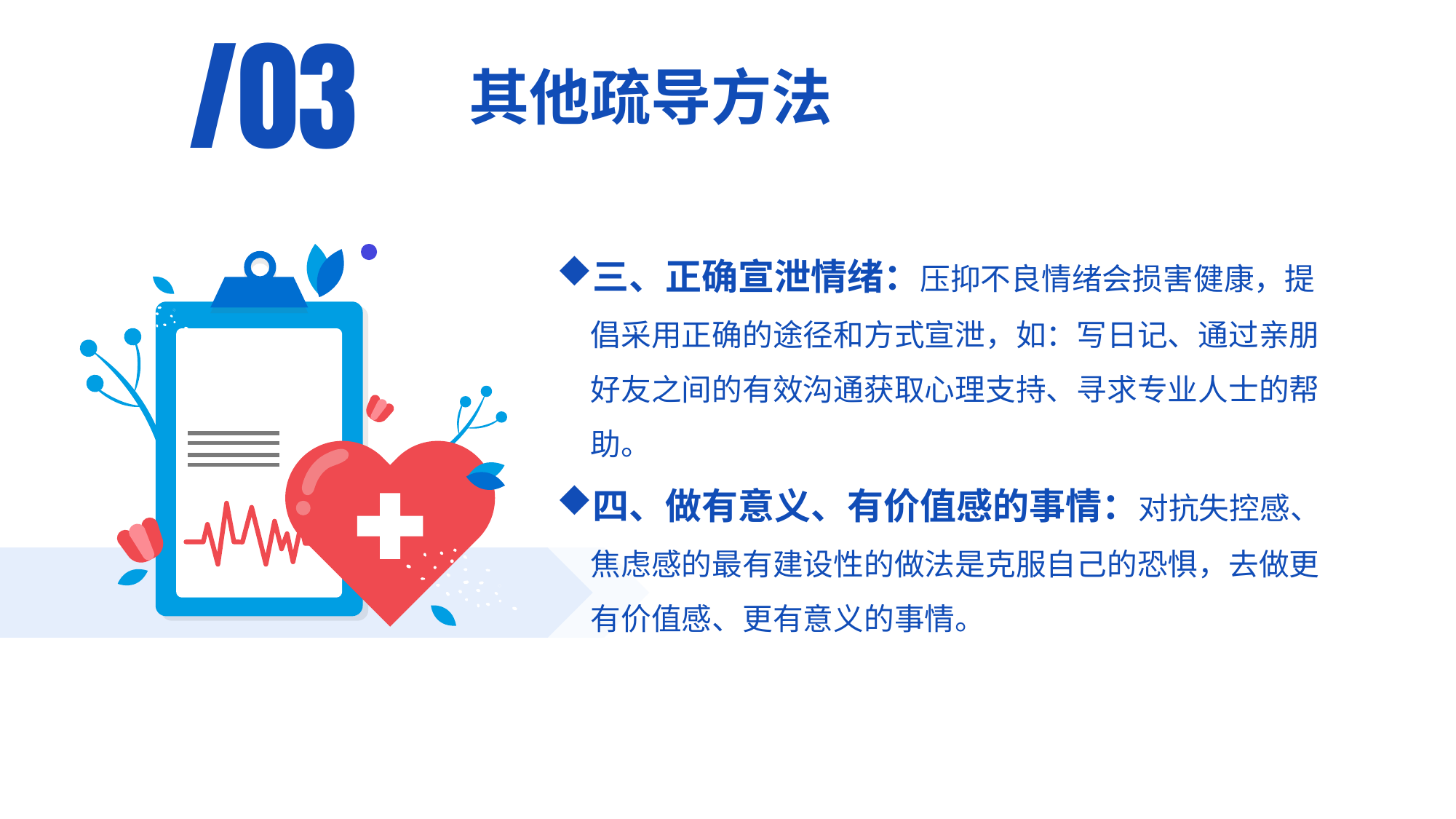

/03
# 其他疏导方法
三、正确宣泄情绪：压抑不良情绪会损害健康，提倡采用正确的途径和方式宣泄，如：写日记、通过亲朋好友之间的有效沟通获取心理支持、寻求专业人士的帮助。
四、做有意义、有价值感的事情：对抗失控感、焦虑感的最有建设性的做法是克服自己的恐惧，去做更有价值感、更有意义的事情。